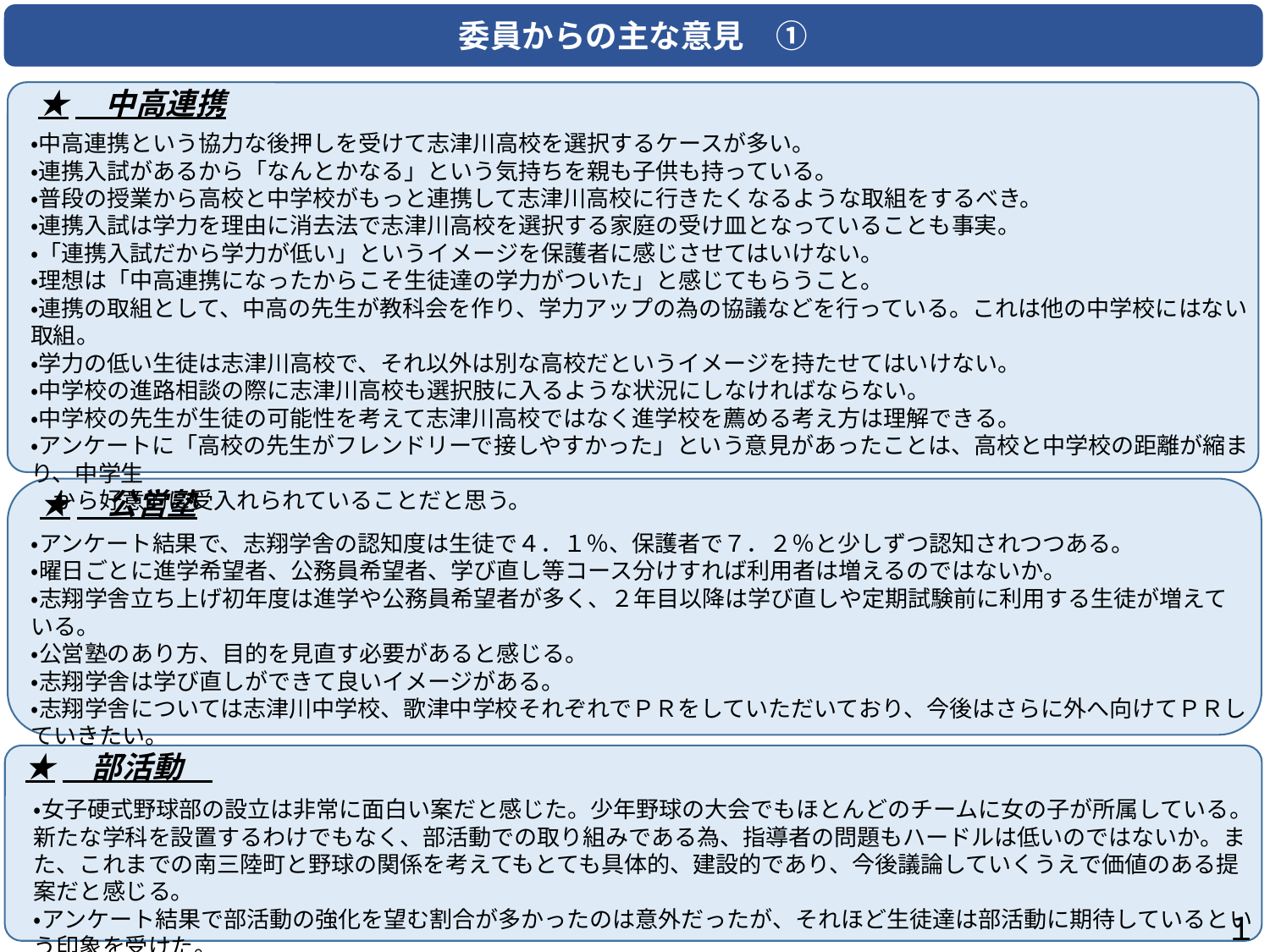

委員からの主な意見　①
★　中高連携

・中高連携という協力な後押しを受けて志津川高校を選択するケースが多い。
・連携入試があるから「なんとかなる」という気持ちを親も子供も持っている。
・普段の授業から高校と中学校がもっと連携して志津川高校に行きたくなるような取組をするべき。
・連携入試は学力を理由に消去法で志津川高校を選択する家庭の受け皿となっていることも事実。
・「連携入試だから学力が低い」というイメージを保護者に感じさせてはいけない。
・理想は「中高連携になったからこそ生徒達の学力がついた」と感じてもらうこと。
・連携の取組として、中高の先生が教科会を作り、学力アップの為の協議などを行っている。これは他の中学校にはない取組。
・学力の低い生徒は志津川高校で、それ以外は別な高校だというイメージを持たせてはいけない。
・中学校の進路相談の際に志津川高校も選択肢に入るような状況にしなければならない。
・中学校の先生が生徒の可能性を考えて志津川高校ではなく進学校を薦める考え方は理解できる。
・アンケートに「高校の先生がフレンドリーで接しやすかった」という意見があったことは、高校と中学校の距離が縮まり、中学生
　から好意的に受入れられていることだと思う。

★　公営塾

・アンケート結果で、志翔学舎の認知度は生徒で４．１％、保護者で７．２％と少しずつ認知されつつある。
・曜日ごとに進学希望者、公務員希望者、学び直し等コース分けすれば利用者は増えるのではないか。
・志翔学舎立ち上げ初年度は進学や公務員希望者が多く、２年目以降は学び直しや定期試験前に利用する生徒が増えている。
・公営塾のあり方、目的を見直す必要があると感じる。
・志翔学舎は学び直しができて良いイメージがある。
・志翔学舎については志津川中学校、歌津中学校それぞれでＰＲをしていただいており、今後はさらに外へ向けてＰＲしていきたい。

★　部活動

・女子硬式野球部の設立は非常に面白い案だと感じた。少年野球の大会でもほとんどのチームに女の子が所属している。新たな学科を設置するわけでもなく、部活動での取り組みである為、指導者の問題もハードルは低いのではないか。また、これまでの南三陸町と野球の関係を考えてもとても具体的、建設的であり、今後議論していくうえで価値のある提案だと感じる。
・アンケート結果で部活動の強化を望む割合が多かったのは意外だったが、それほど生徒達は部活動に期待しているという印象を受けた。
１